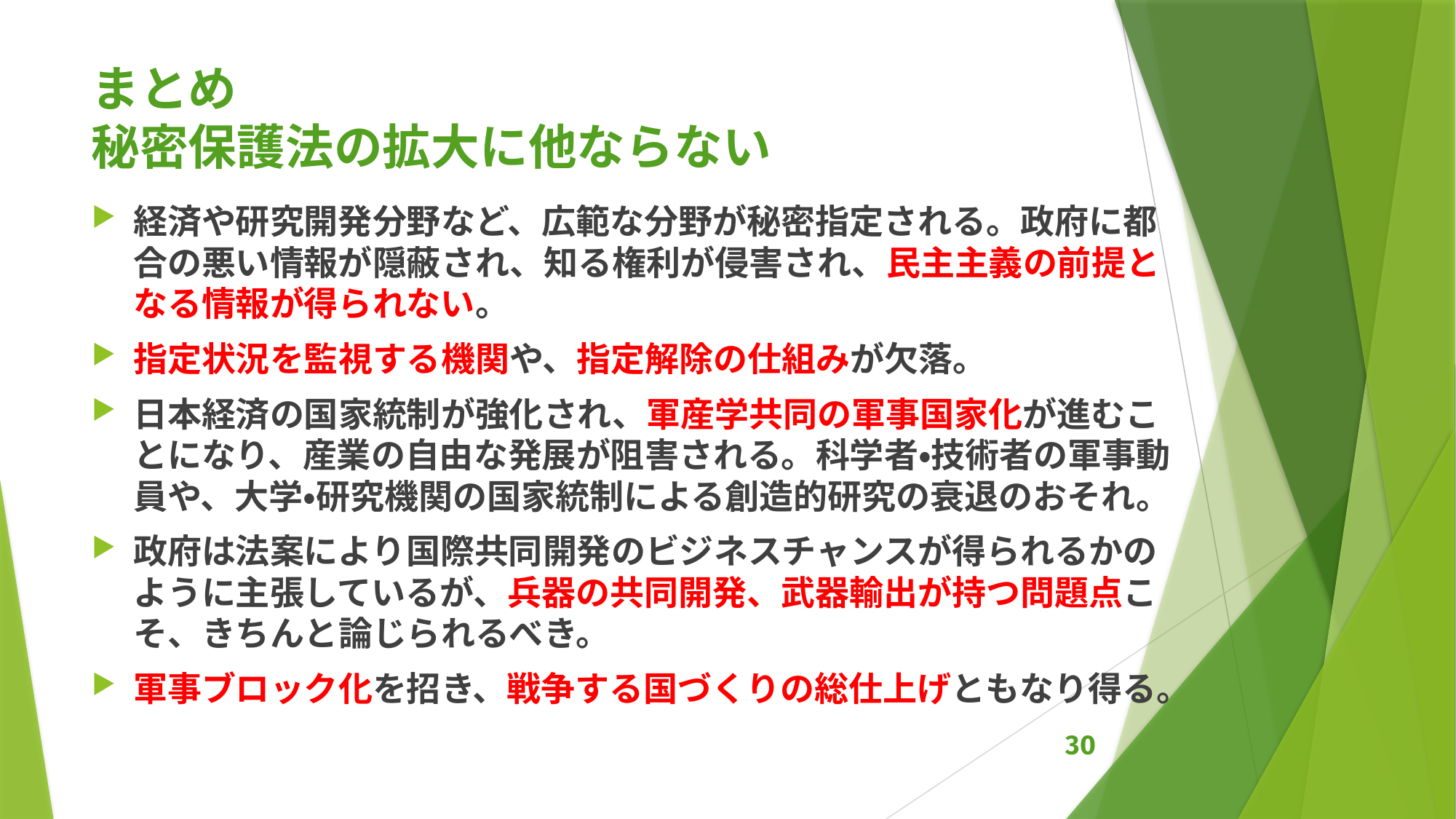

# まとめ 秘密保護法の拡大に他ならない
経済や研究開発分野など、広範な分野が秘密指定される。政府に都合の悪い情報が隠蔽され、知る権利が侵害され、民主主義の前提となる情報が得られない。
指定状況を監視する機関や、指定解除の仕組みが欠落。
日本経済の国家統制が強化され、軍産学共同の軍事国家化が進むことになり、産業の自由な発展が阻害される。科学者・技術者の軍事動員や、大学・研究機関の国家統制による創造的研究の衰退のおそれ。
政府は法案により国際共同開発のビジネスチャンスが得られるかのように主張しているが、兵器の共同開発、武器輸出が持つ問題点こそ、きちんと論じられるべき。
軍事ブロック化を招き、戦争する国づくりの総仕上げともなり得る。

30